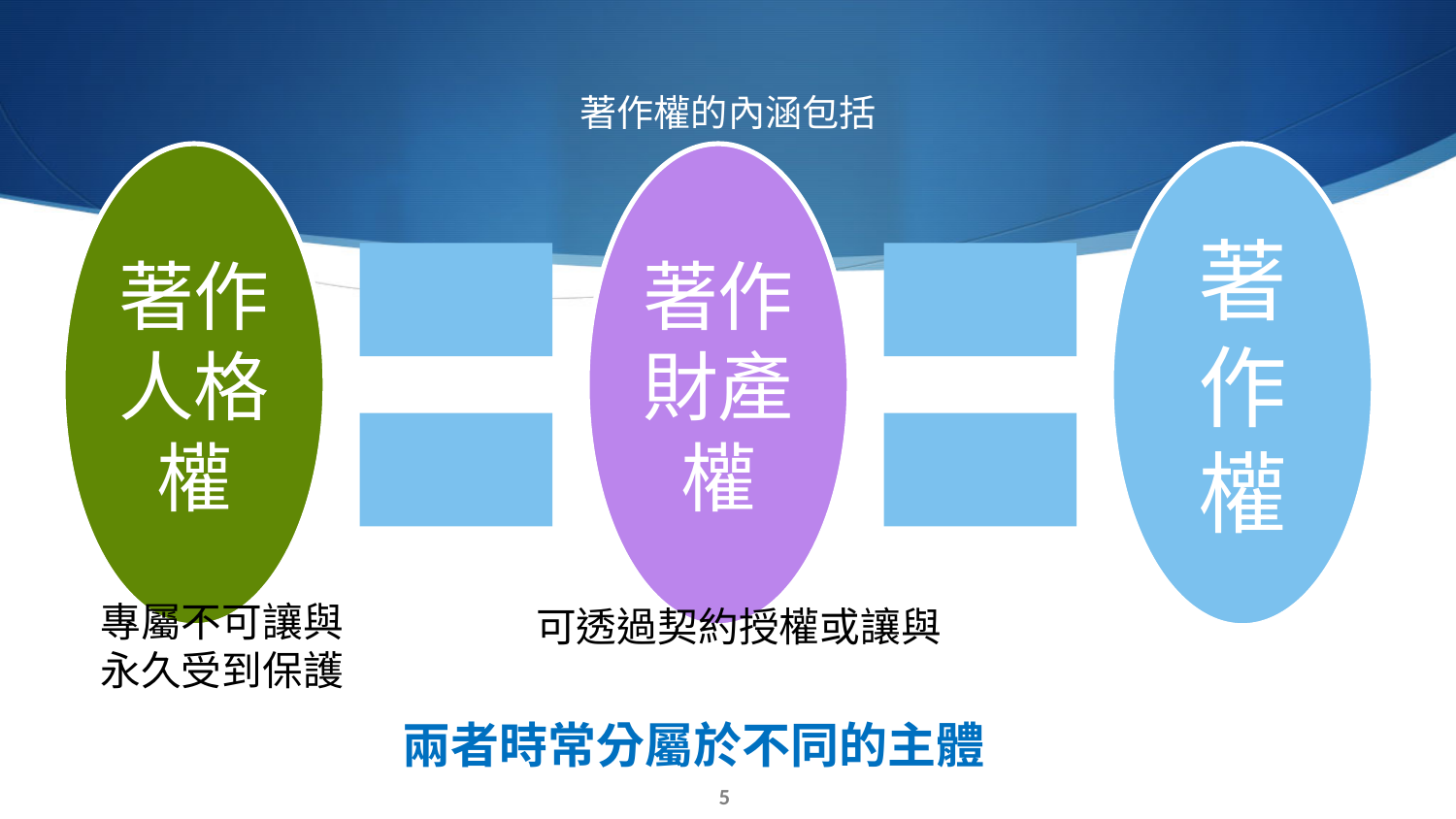

# 著作權的內涵包括
著作
人格權
著作
財產權
著作權
專屬不可讓與永久受到保護
可透過契約授權或讓與
兩者時常分屬於不同的主體
5